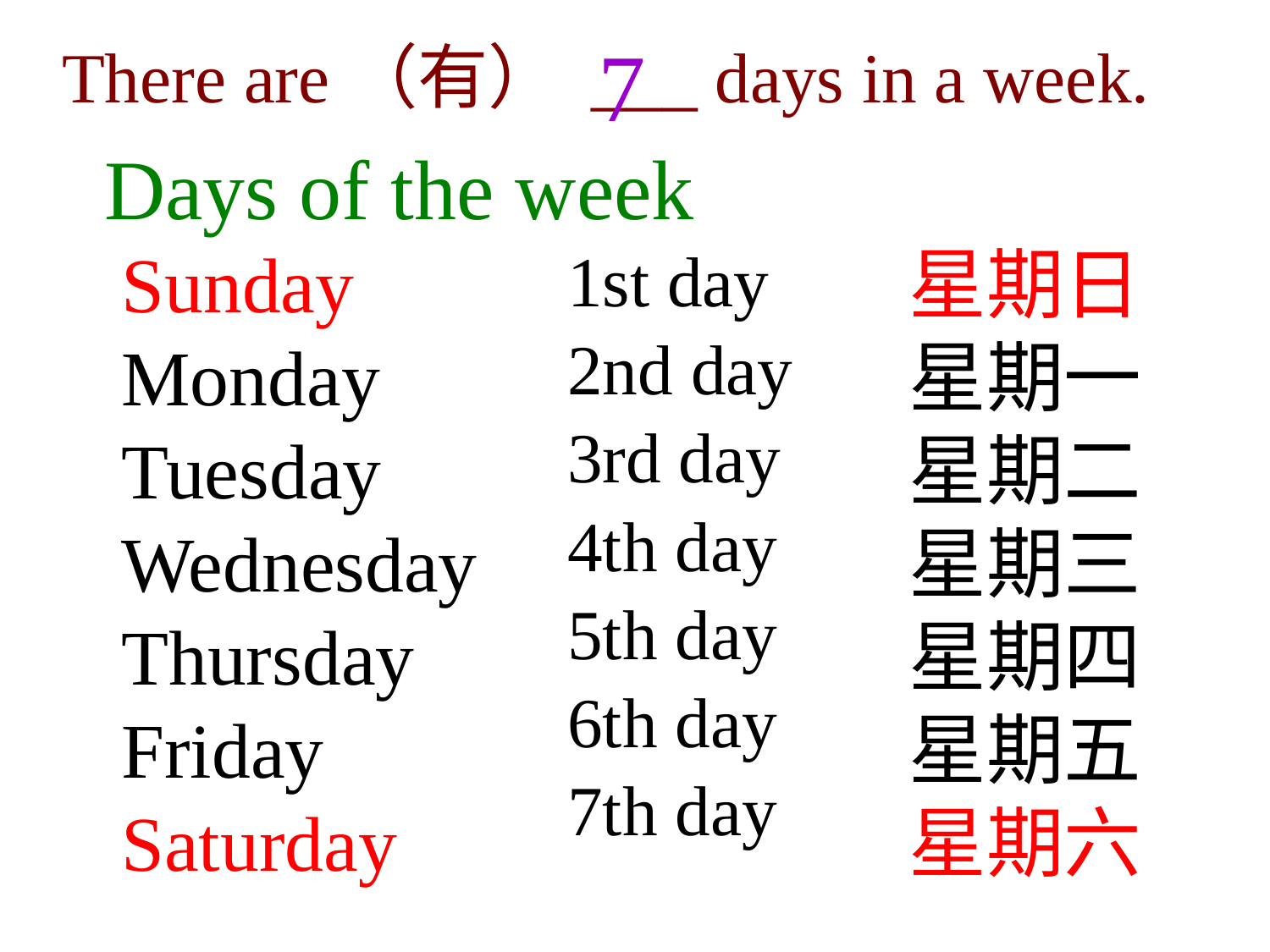

7
There are（有） ___ days in a week.
Days of the week
Sunday
Monday
Tuesday
Wednesday
Thursday
Friday
Saturday
星期日
星期一
星期二
星期三
星期四
星期五
星期六
1st day
2nd day
3rd day
4th day
5th day
6th day
7th day